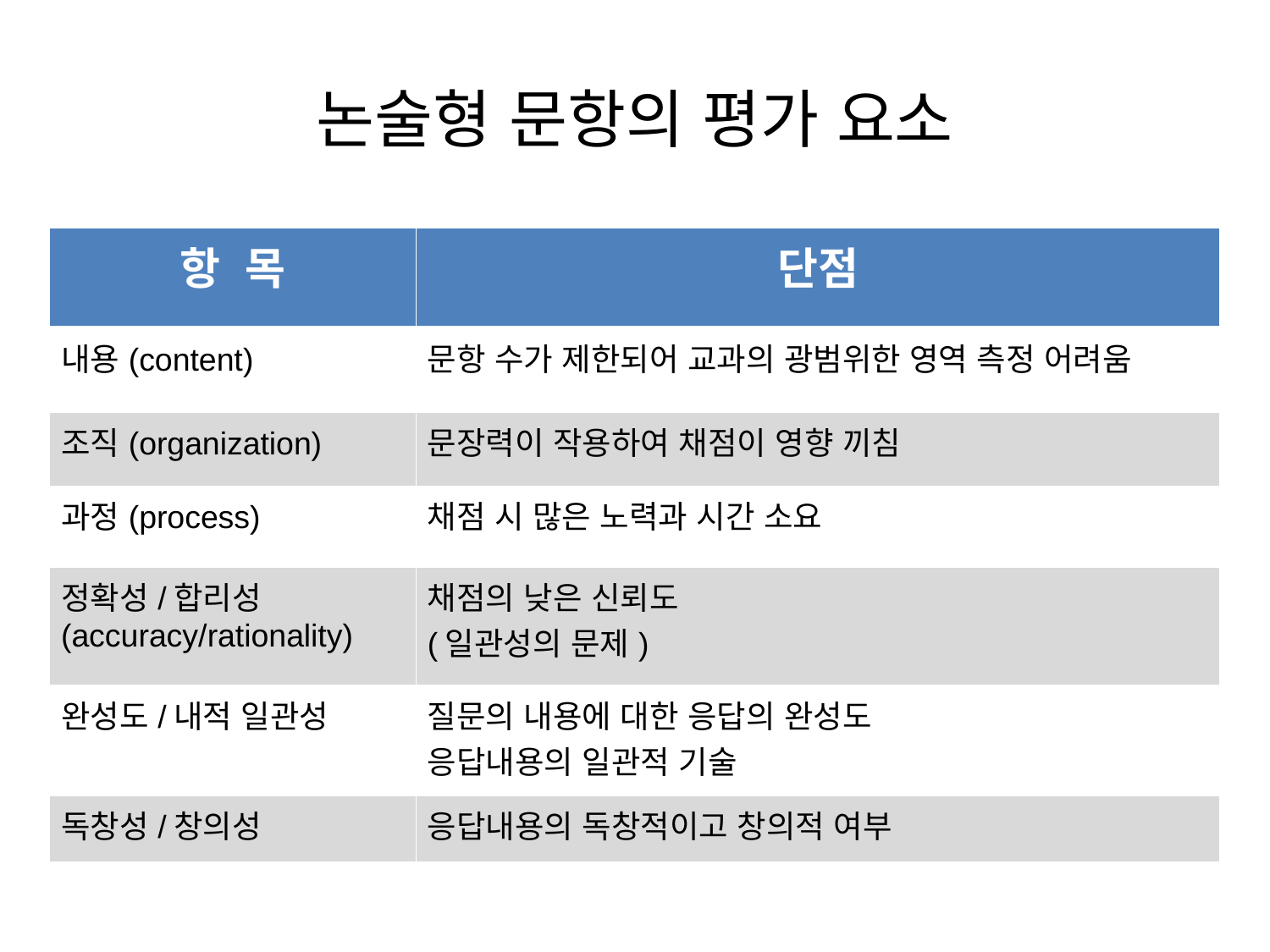

# 논술형 문항의 평가 요소
| 항 목 | 단점 |
| --- | --- |
| 내용(content) | 문항 수가 제한되어 교과의 광범위한 영역 측정 어려움 |
| 조직(organization) | 문장력이 작용하여 채점이 영향 끼침 |
| 과정(process) | 채점 시 많은 노력과 시간 소요 |
| 정확성/합리성 (accuracy/rationality) | 채점의 낮은 신뢰도 (일관성의 문제) |
| 완성도/내적 일관성 | 질문의 내용에 대한 응답의 완성도 응답내용의 일관적 기술 |
| 독창성/창의성 | 응답내용의 독창적이고 창의적 여부 |